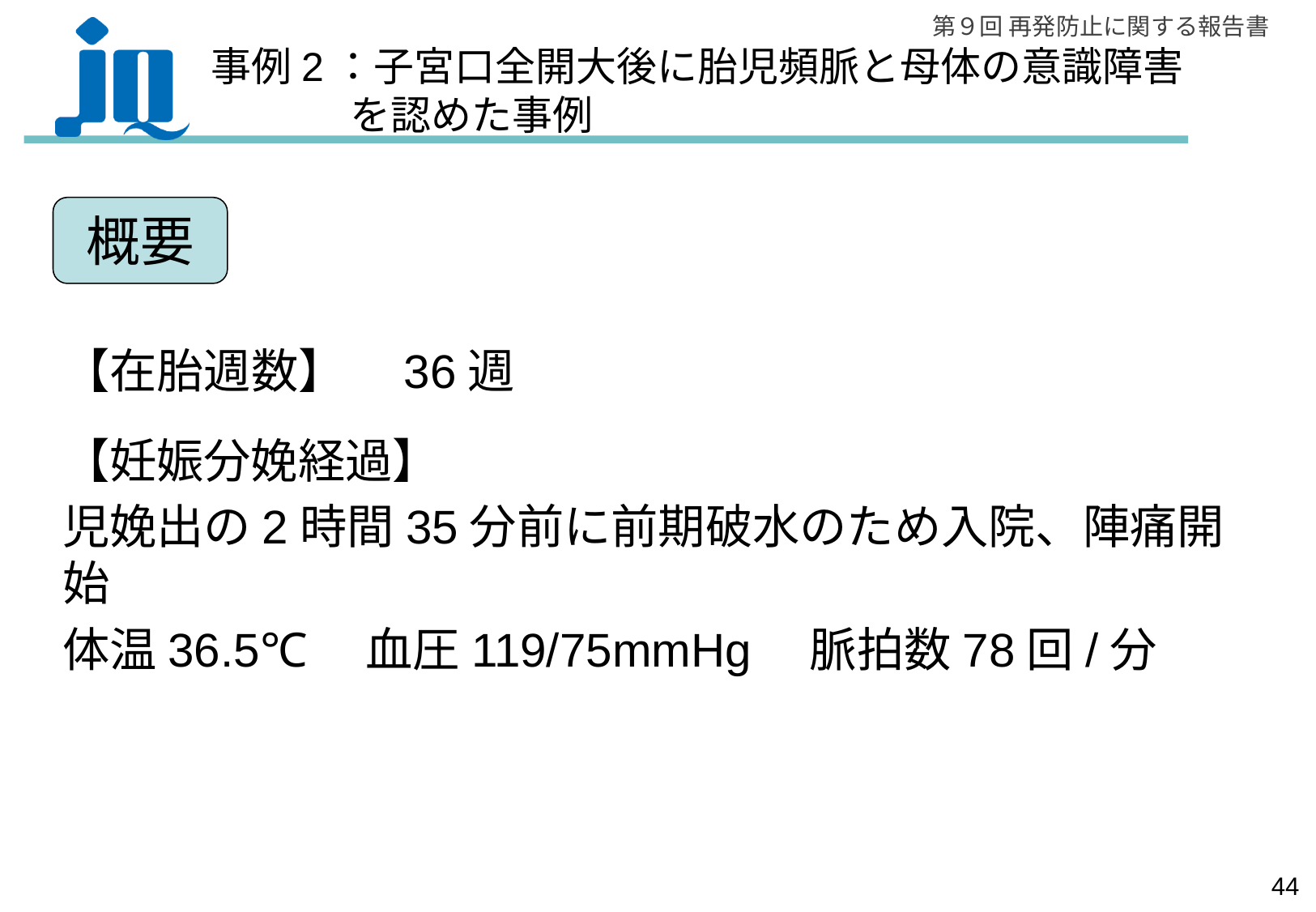

事例2：子宮口全開大後に胎児頻脈と母体の意識障害
　　　  を認めた事例

概要
【在胎週数】　36週

【妊娠分娩経過】
児娩出の2時間35分前に前期破水のため入院、陣痛開始
体温36.5℃　血圧119/75mmHg　脈拍数78回/分
44